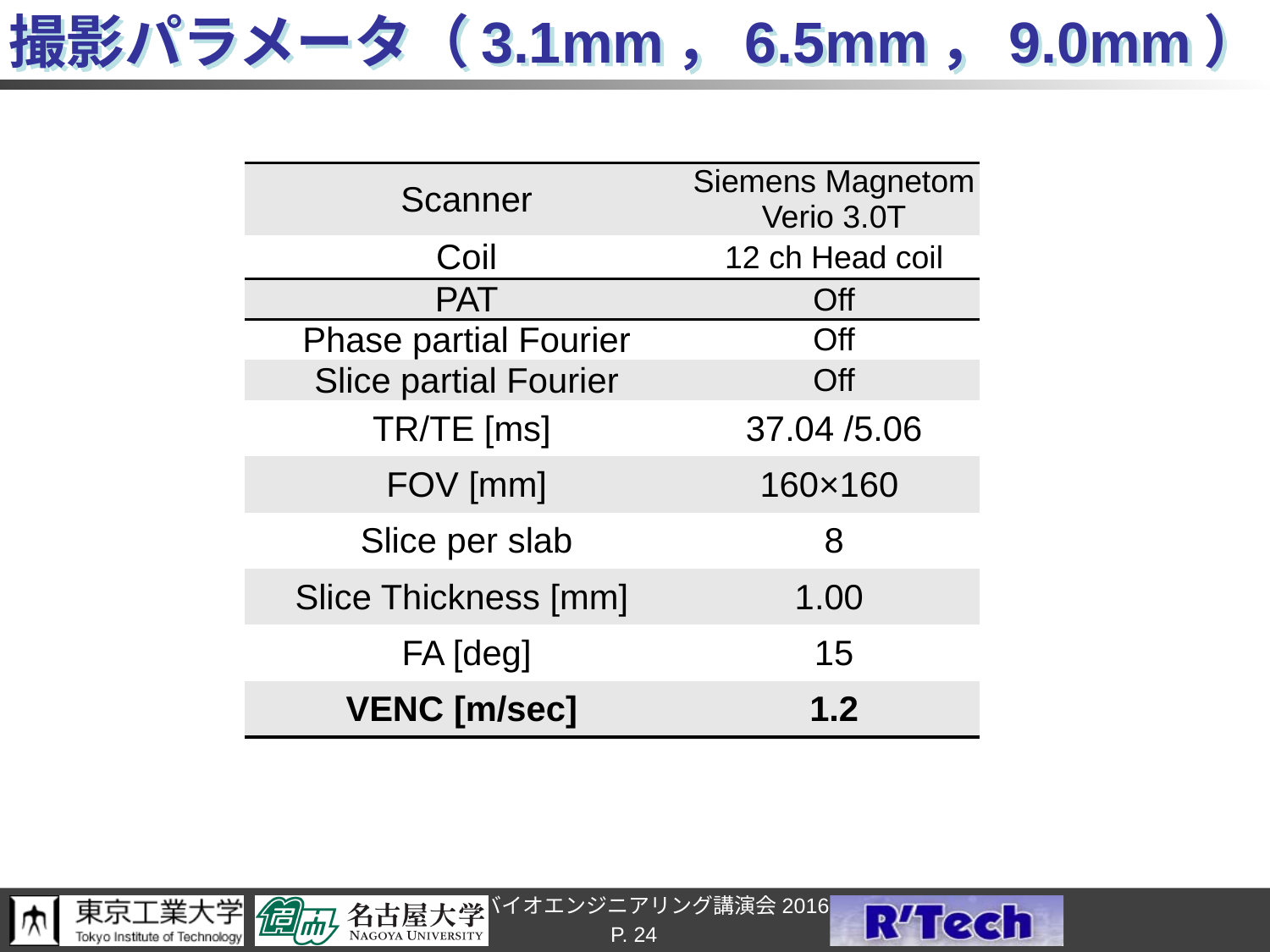

# 撮影パラメータ（3.1mm，6.5mm，9.0mm）
| Scanner | Siemens Magnetom Verio 3.0T |
| --- | --- |
| Coil | 12 ch Head coil |
| PAT | Off |
| Phase partial Fourier | Off |
| Slice partial Fourier | Off |
| TR/TE [ms] | 37.04 /5.06 |
| FOV [mm] | 160×160 |
| Slice per slab | 8 |
| Slice Thickness [mm] | 1.00 |
| FA [deg] | 15 |
| VENC [m/sec] | 1.2 |
P. 24